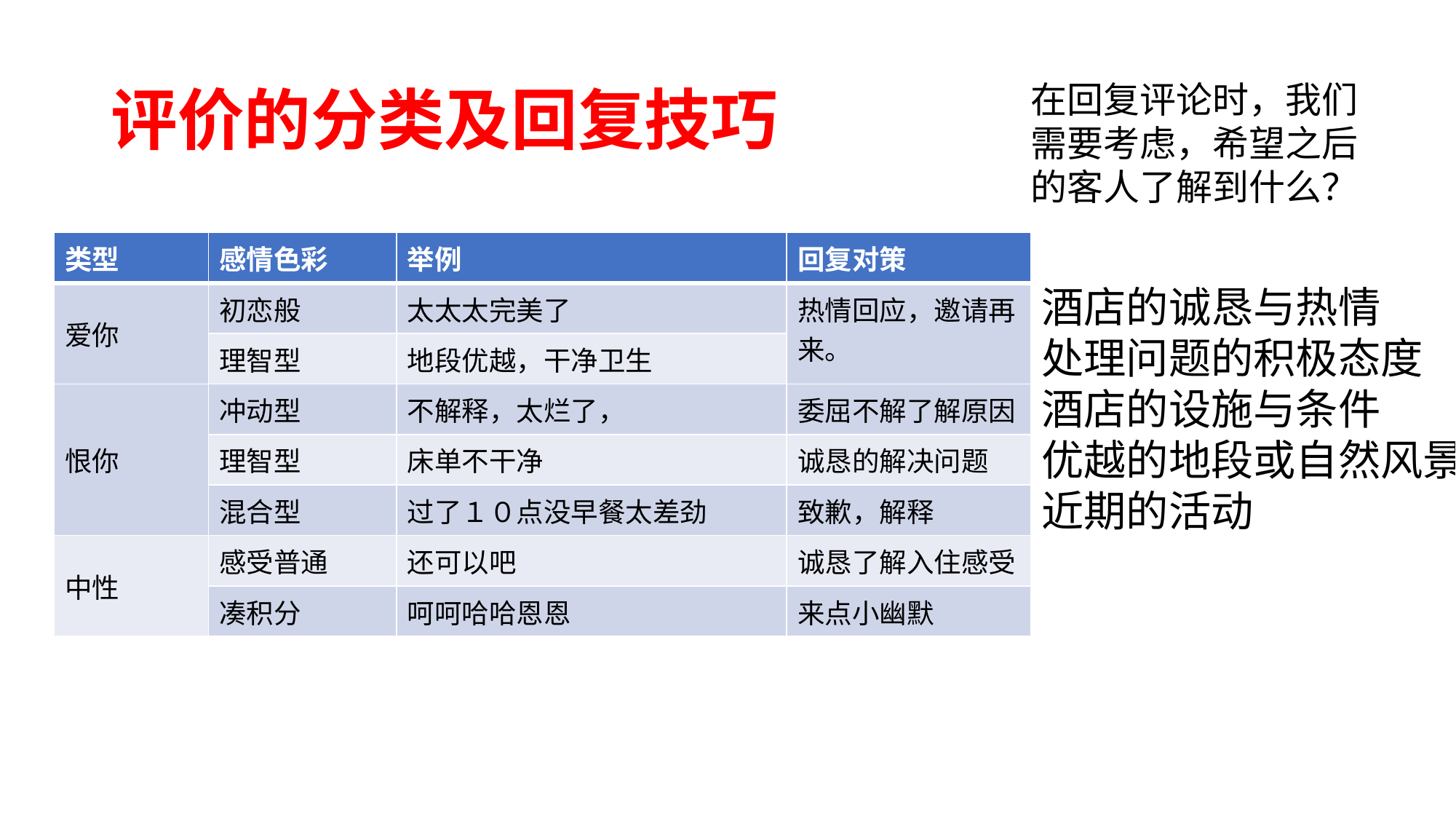

# 评价的分类及回复技巧
在回复评论时，我们需要考虑，希望之后的客人了解到什么？
| 类型 | 感情色彩 | 举例 | 回复对策 |
| --- | --- | --- | --- |
| 爱你 | 初恋般 | 太太太完美了 | 热情回应，邀请再来。 |
|  | 理智型 | 地段优越，干净卫生 |  |
| 恨你 | 冲动型 | 不解释，太烂了， | 委屈不解了解原因 |
|  | 理智型 | 床单不干净 | 诚恳的解决问题 |
|  | 混合型 | 过了１０点没早餐太差劲 | 致歉，解释 |
| 中性 | 感受普通 | 还可以吧 | 诚恳了解入住感受 |
|  | 凑积分 | 呵呵哈哈恩恩 | 来点小幽默 |
酒店的诚恳与热情
处理问题的积极态度
酒店的设施与条件
优越的地段或自然风景
近期的活动